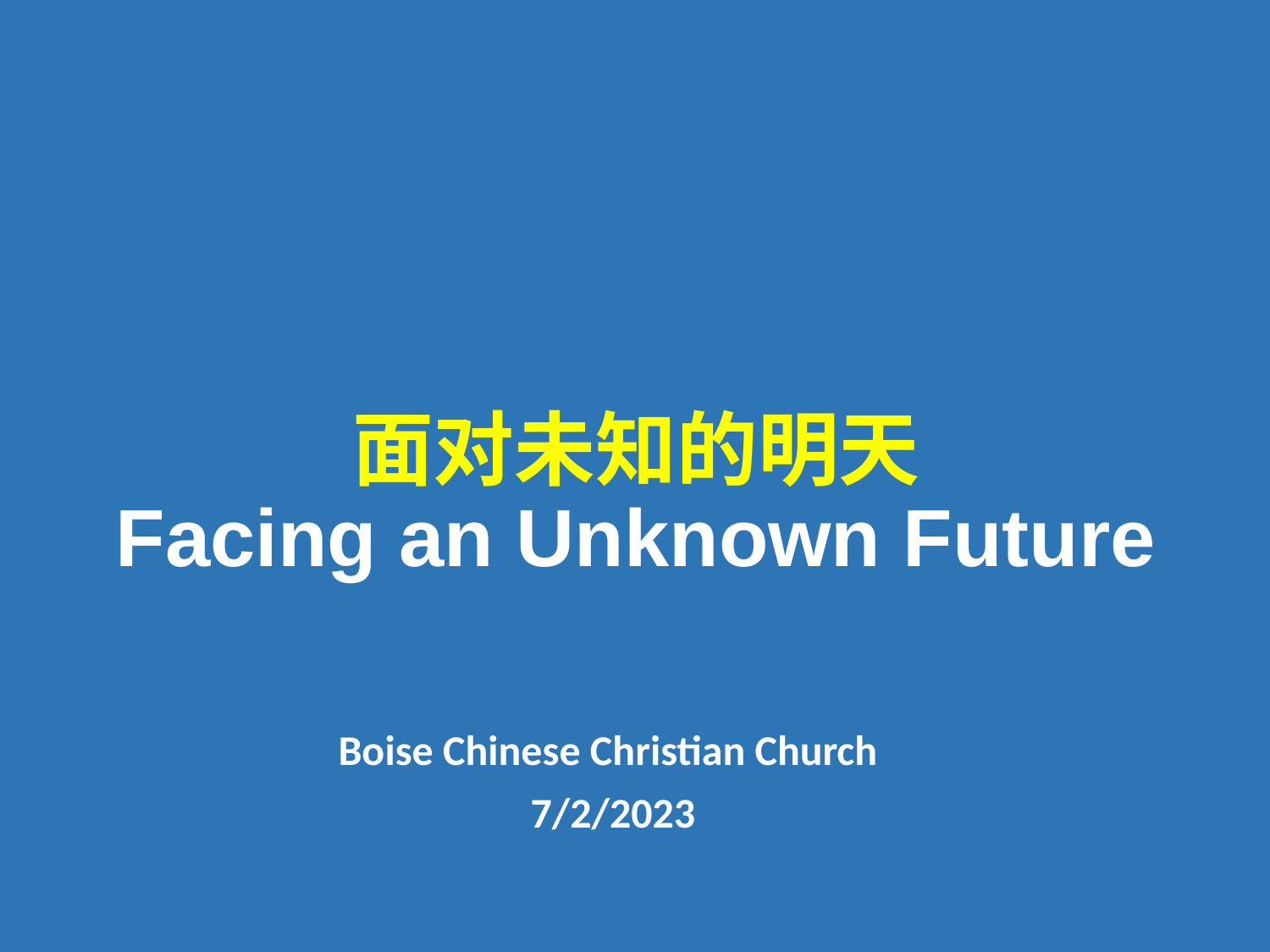

# 面对未知的明天 Facing an Unknown Future
Boise Chinese Christian Church
7/2/2023